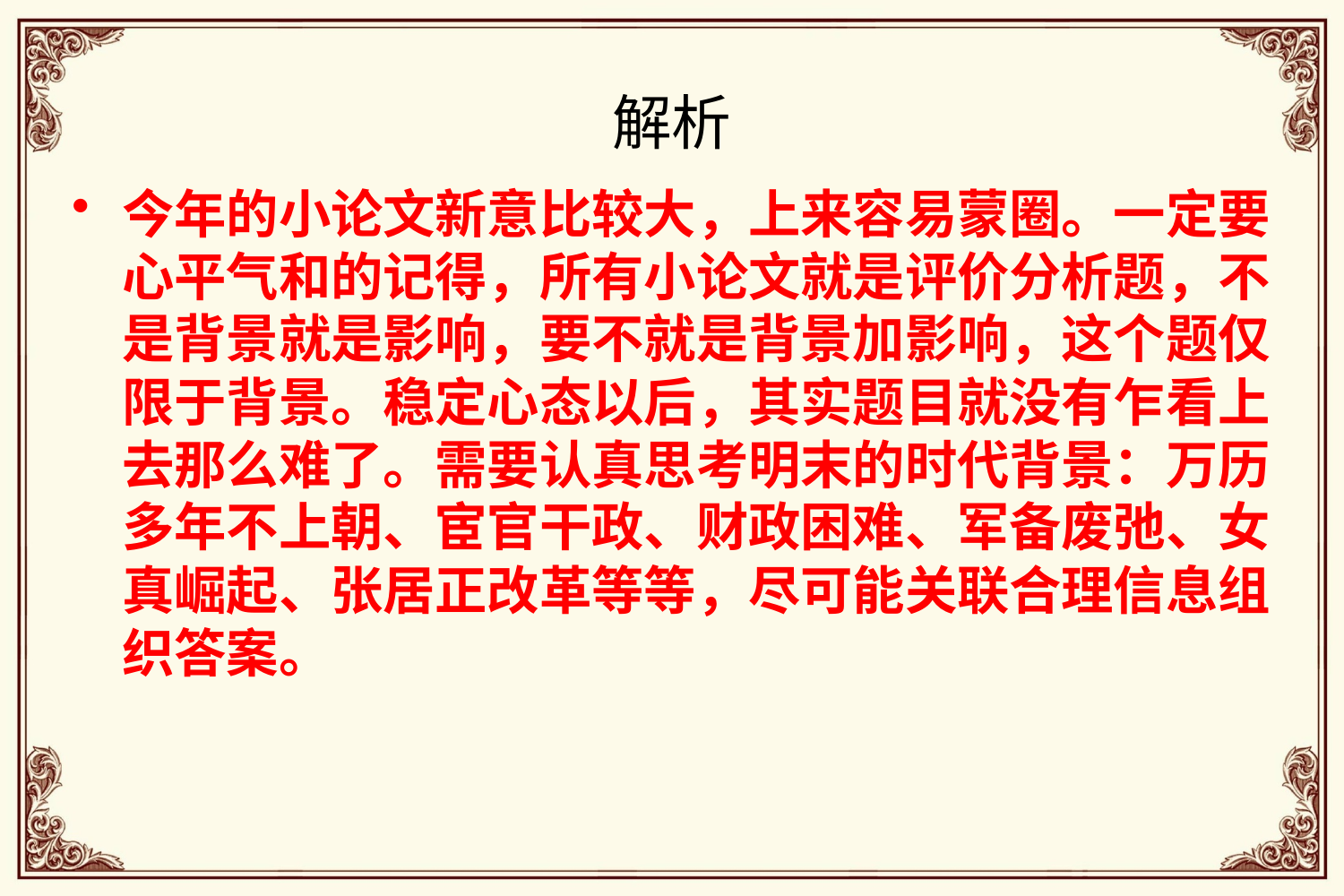

# 解析
今年的小论文新意比较大，上来容易蒙圈。一定要心平气和的记得，所有小论文就是评价分析题，不是背景就是影响，要不就是背景加影响，这个题仅限于背景。稳定心态以后，其实题目就没有乍看上去那么难了。需要认真思考明末的时代背景：万历多年不上朝、宦官干政、财政困难、军备废弛、女真崛起、张居正改革等等，尽可能关联合理信息组织答案。